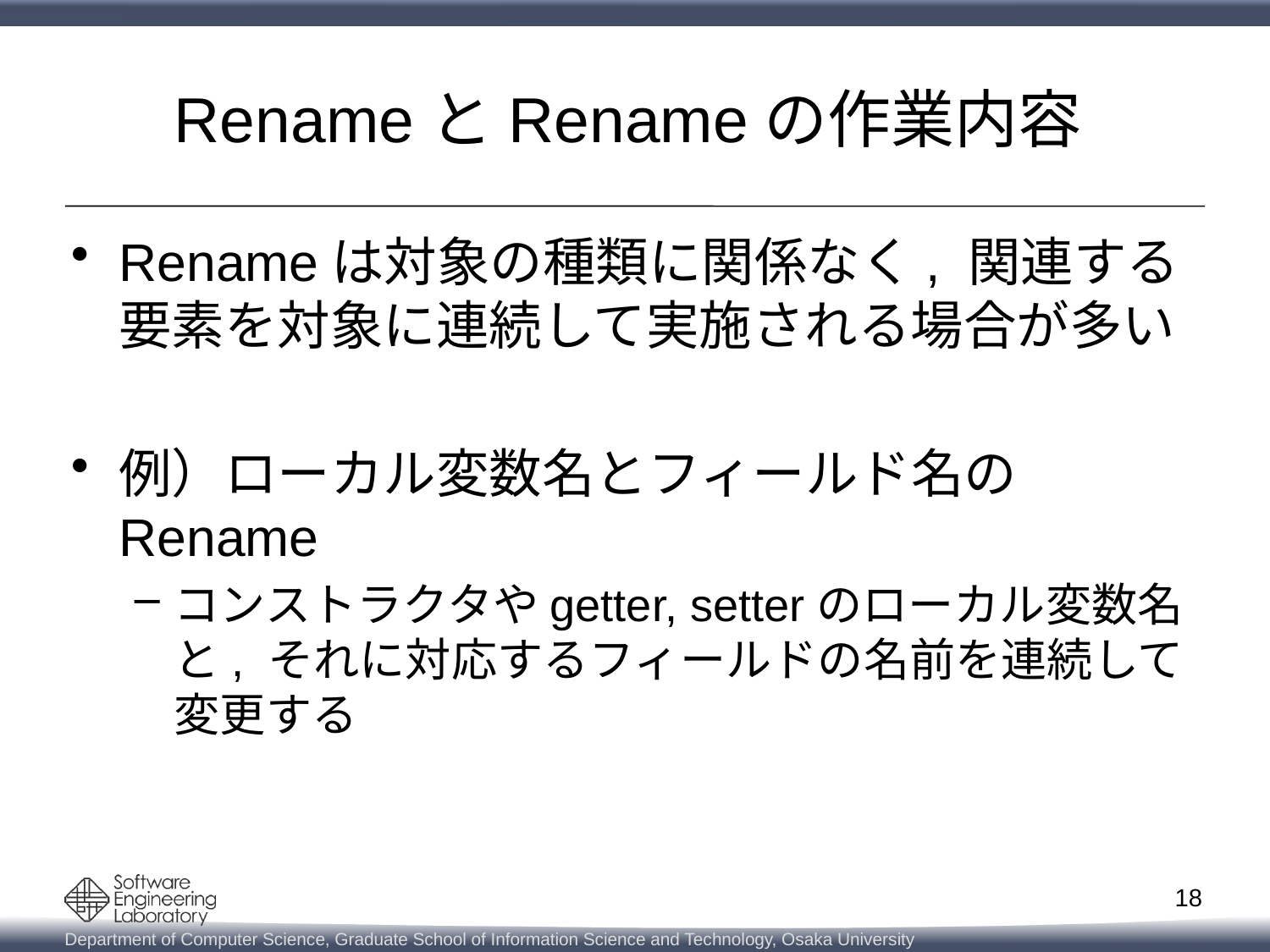

# RenameとRenameの作業内容
Renameは対象の種類に関係なく, 関連する要素を対象に連続して実施される場合が多い

例）ローカル変数名とフィールド名のRename
コンストラクタやgetter, setterのローカル変数名と, それに対応するフィールドの名前を連続して変更する
18